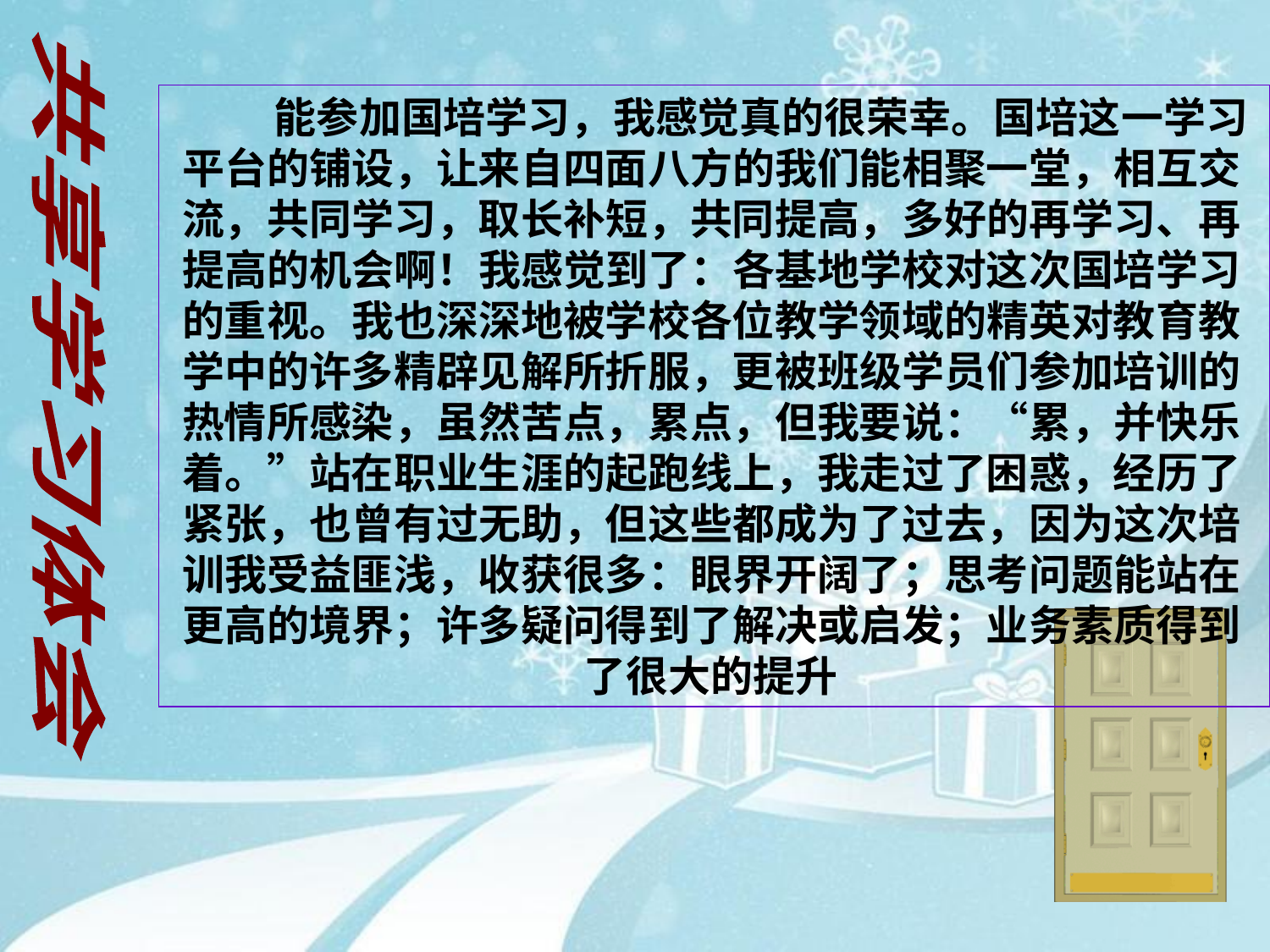

能参加国培学习，我感觉真的很荣幸。国培这一学习平台的铺设，让来自四面八方的我们能相聚一堂，相互交流，共同学习，取长补短，共同提高，多好的再学习、再提高的机会啊！我感觉到了：各基地学校对这次国培学习的重视。我也深深地被学校各位教学领域的精英对教育教学中的许多精辟见解所折服，更被班级学员们参加培训的热情所感染，虽然苦点，累点，但我要说：“累，并快乐着。”站在职业生涯的起跑线上，我走过了困惑，经历了紧张，也曾有过无助，但这些都成为了过去，因为这次培训我受益匪浅，收获很多：眼界开阔了；思考问题能站在更高的境界；许多疑问得到了解决或启发；业务素质得到了很大的提升
共享学习体会